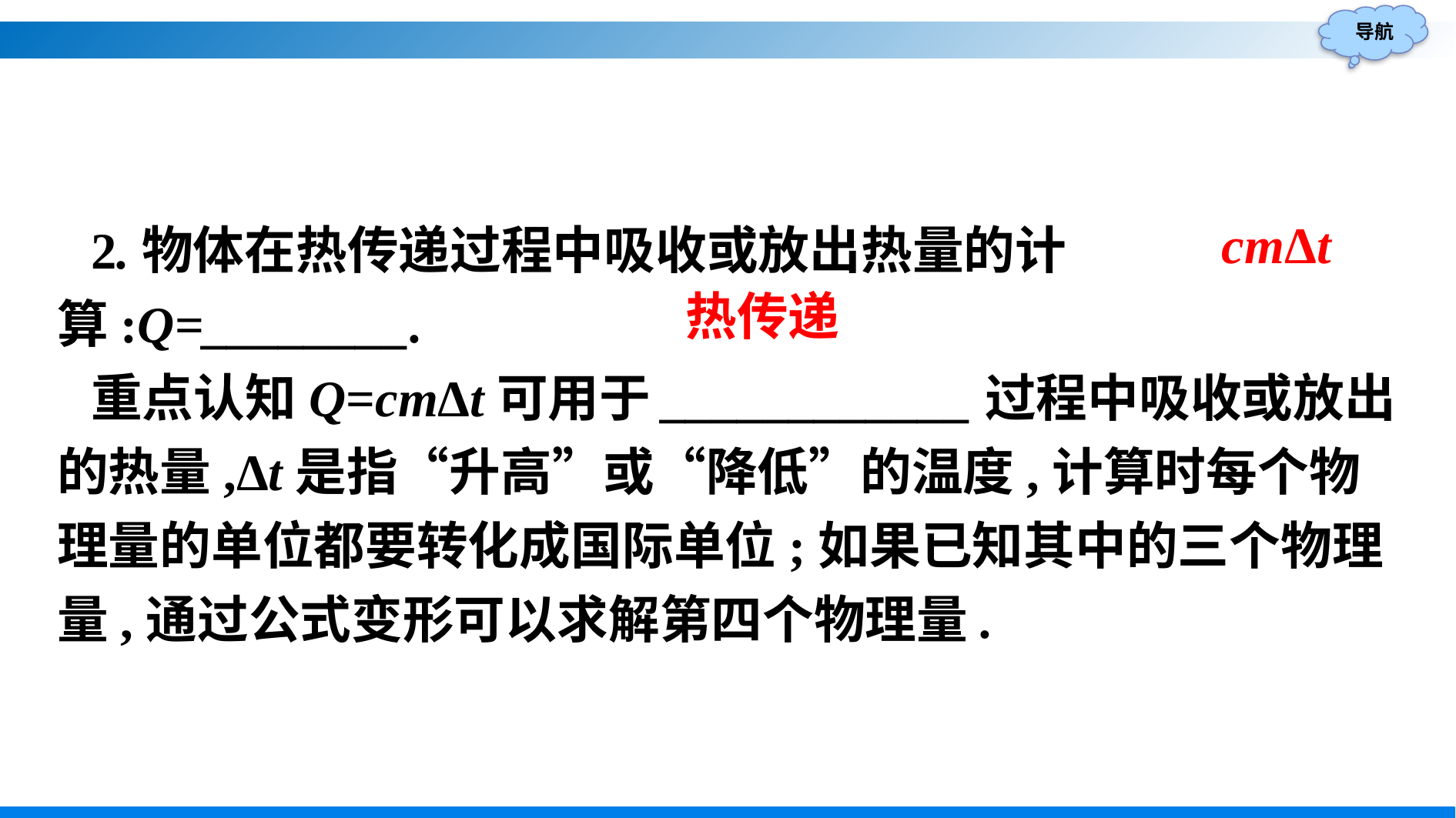

2.物体在热传递过程中吸收或放出热量的计算:Q=________.
重点认知Q=cmΔt可用于____________过程中吸收或放出的热量,Δt是指“升高”或“降低”的温度,计算时每个物理量的单位都要转化成国际单位;如果已知其中的三个物理量,通过公式变形可以求解第四个物理量.
cmΔt
热传递